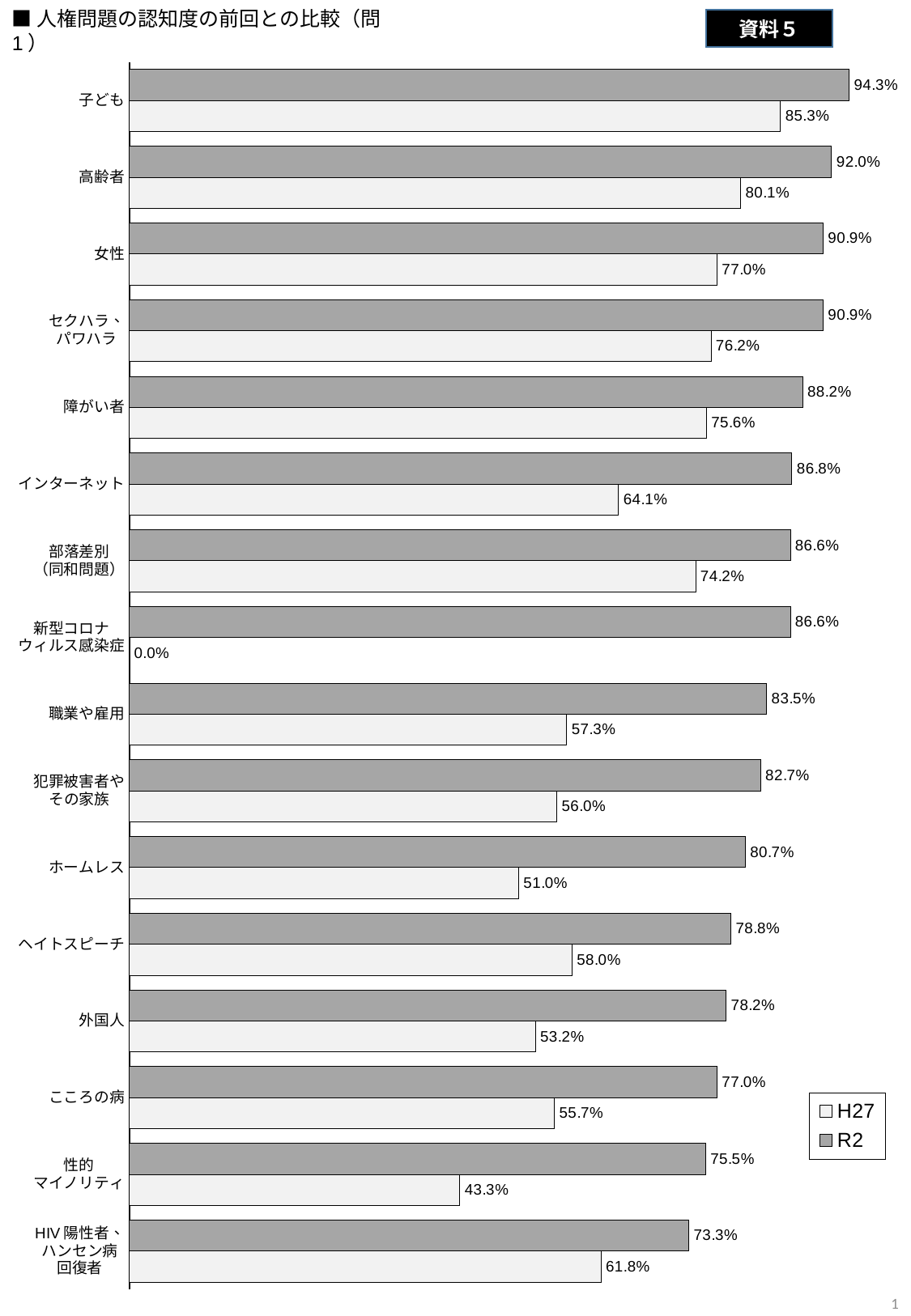

■人権問題の認知度の前回との比較（問1）
資料５

### Chart

| Category | R2 | H27 |
|---|---|---|
| 子ども | 94.3 | 85.3 |
| 高齢者 | 92.0 | 80.1 |
| 女性 | 90.9 | 77.0 |
| セクハラ、
パワハラ | 90.9 | 76.2 |
| 障がい者 | 88.2 | 75.6 |
| インターネット | 86.8 | 64.1 |
| 部落差別
（同和問題） | 86.6 | 74.2 |
| 新型コロナ
ウィルス感染症 | 86.6 | 0.0 |
| 職業や雇用 | 83.5 | 57.3 |
| 犯罪被害者や
その家族 | 82.7 | 56.0 |
| ホームレス | 80.7 | 51.0 |
| ヘイトスピーチ | 78.8 | 58.0 |
| 外国人 | 78.2 | 53.2 |
| こころの病 | 77.0 | 55.7 |
| 性的
マイノリティ | 75.5 | 43.3 |
| HIV陽性者、
ハンセン病
回復者 | 73.3 | 61.8 |
1